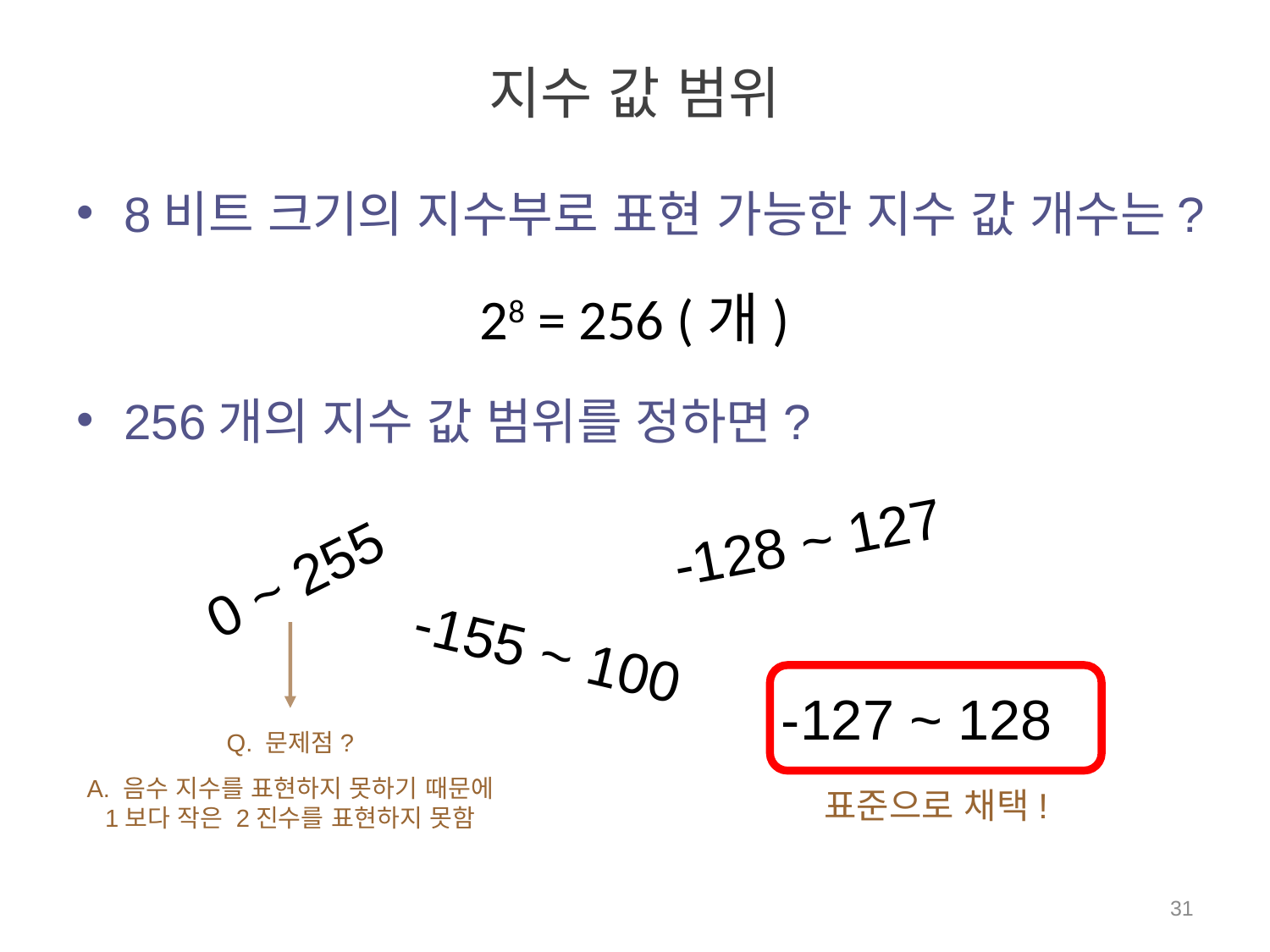

# 지수 값 범위
8비트 크기의 지수부로 표현 가능한 지수 값 개수는?

256개의 지수 값 범위를 정하면?

28 = 256 (개)
-128 ~ 127
0 ~ 255
-155 ~ 100

-127 ~ 128
Q. 문제점?
A. 음수 지수를 표현하지 못하기 때문에
1보다 작은 2진수를 표현하지 못함
표준으로 채택!
31